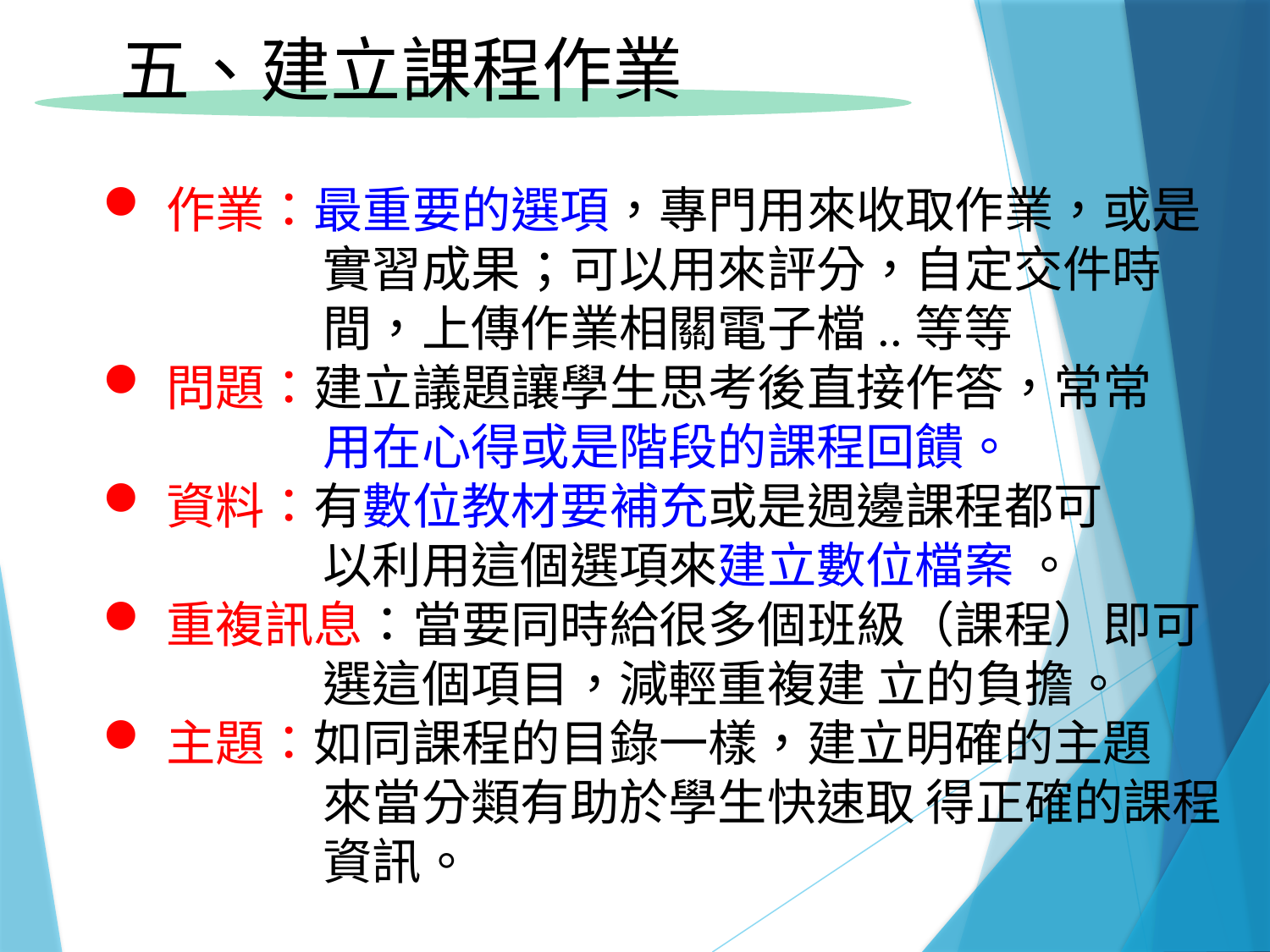

五、建立課程作業

作業：最重要的選項，專門用來收取作業，或是
                   實習成果；可以用來評分，自定交件時
                   間，上傳作業相關電子檔..等等
問題：建立議題讓學生思考後直接作答，常常
                   用在心得或是階段的課程回饋。
資料：有數位教材要補充或是週邊課程都可
                   以利用這個選項來建立數位檔案 。
重複訊息：當要同時給很多個班級（課程）即可
                   選這個項目，減輕重複建 立的負擔。
主題：如同課程的目錄一樣，建立明確的主題
                   來當分類有助於學生快速取 得正確的課程
                   資訊。